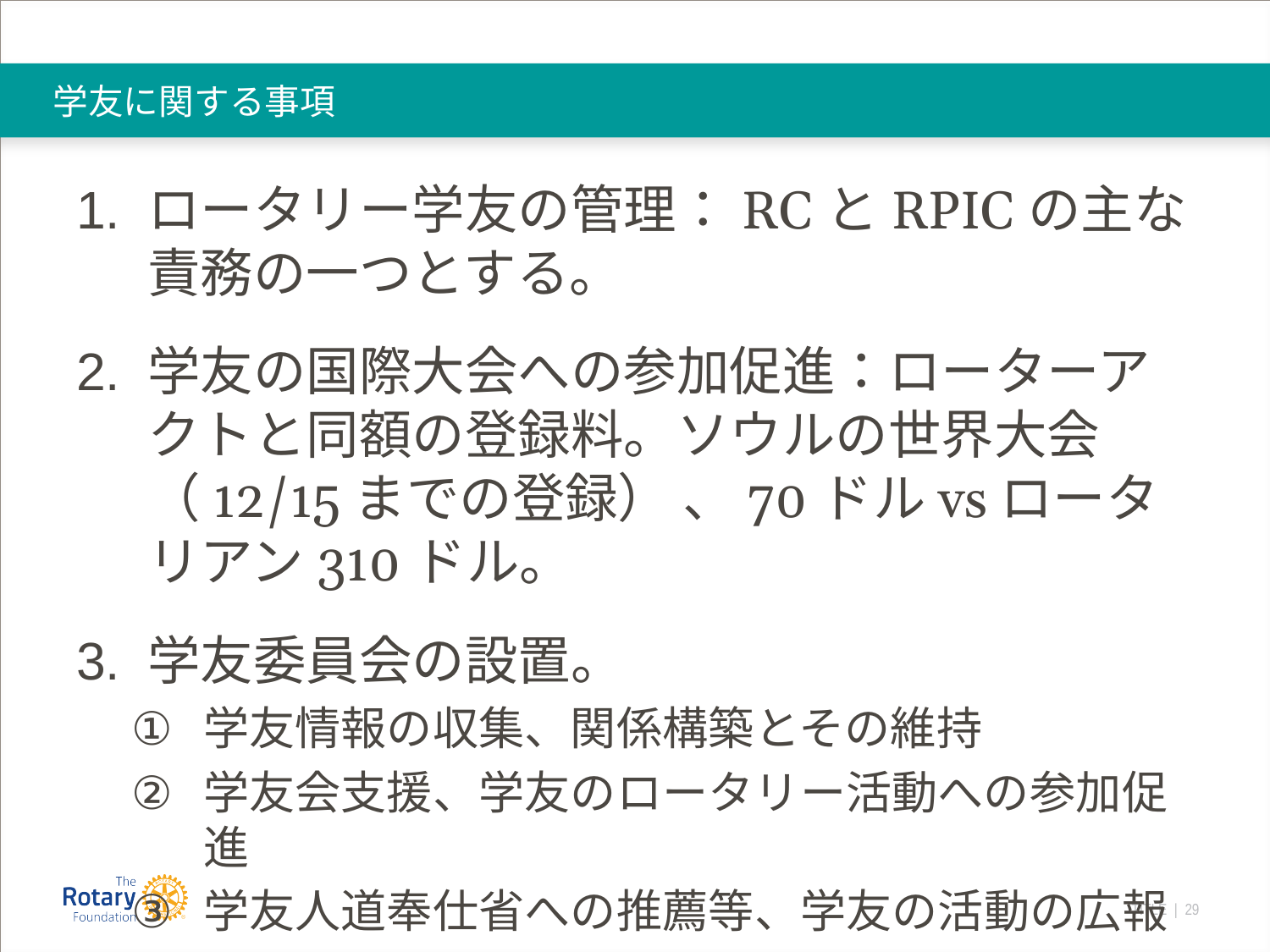

# 学友に関する事項
ロータリー学友の管理：RCとRPICの主な責務の一つとする。

学友の国際大会への参加促進：ローターアクトと同額の登録料。ソウルの世界大会（12/15までの登録） 、70ドルvsロータリアン310ドル。

学友委員会の設置。
学友情報の収集、関係構築とその維持
学友会支援、学友のロータリー活動への参加促進
学友人道奉仕省への推薦等、学友の活動の広報